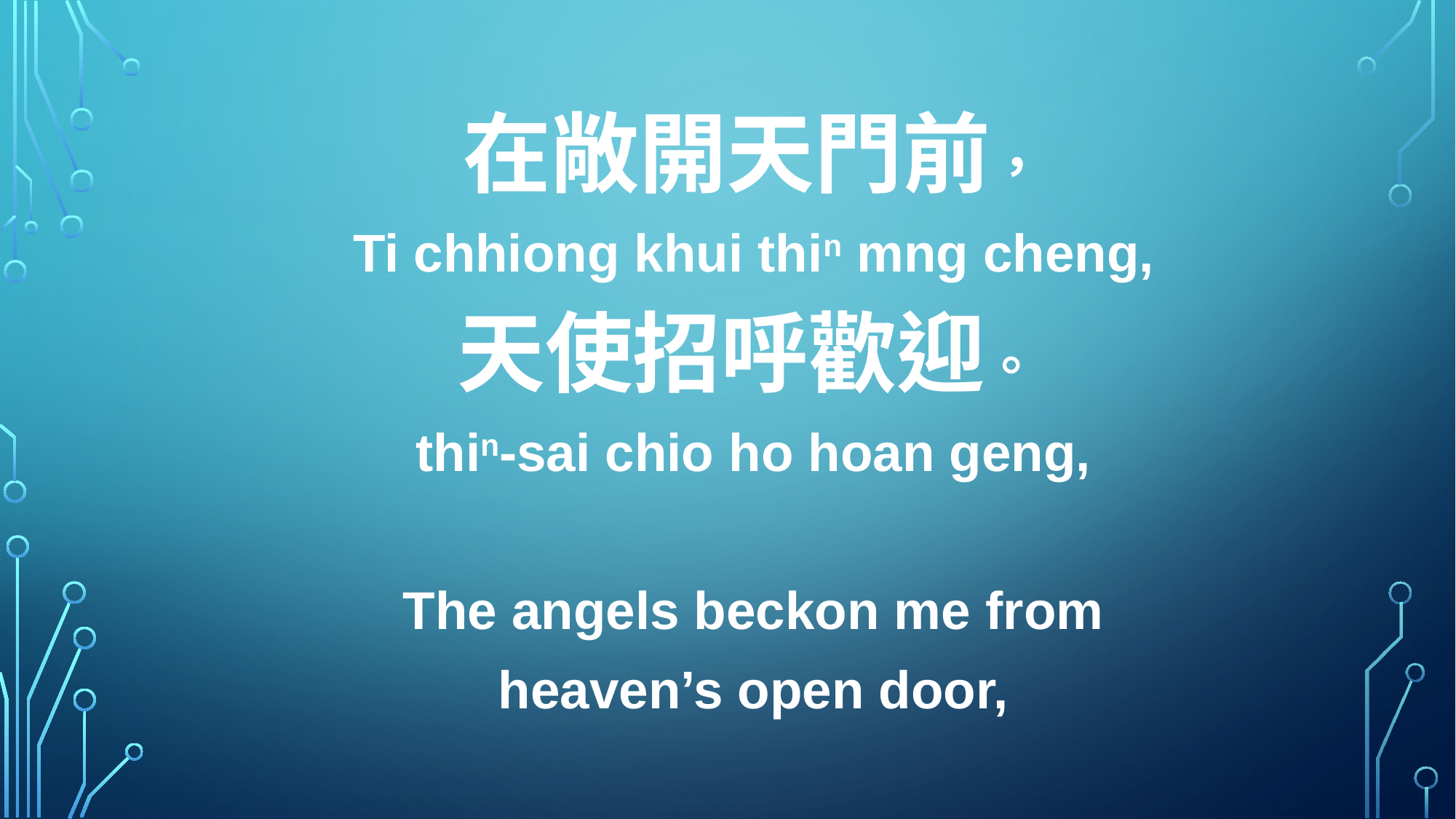

在敞開天門前，
Ti chhiong khui thin mng cheng,
天使招呼歡迎。
thin-sai chio ho hoan geng,

The angels beckon me from
heaven’s open door,